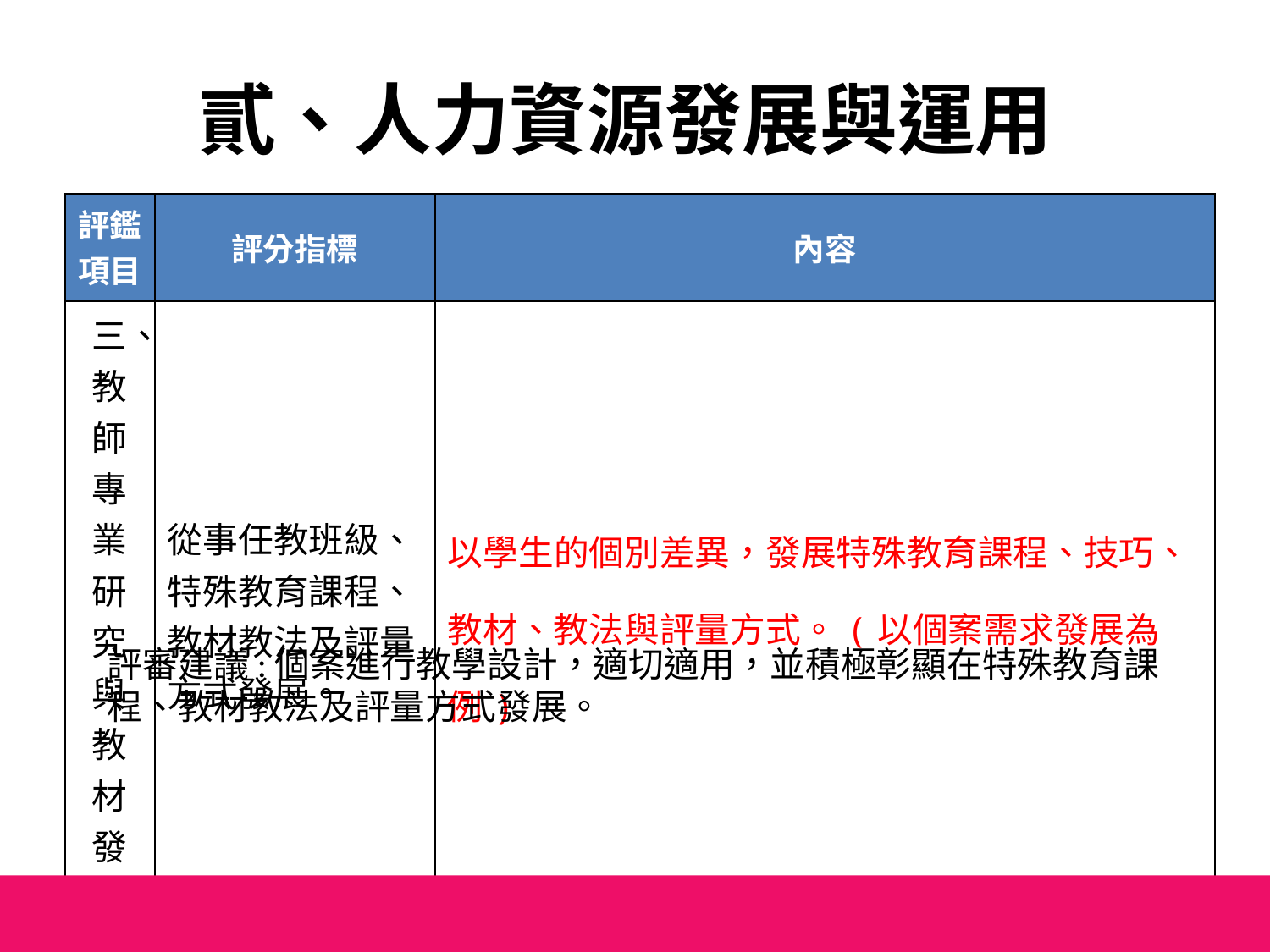

# 貳、人力資源發展與運用
| 評鑑項目 | 評分指標 | 內容 |
| --- | --- | --- |
| 三、教師專業研究與教材發展 | 從事任教班級、特殊教育課程、教材教法及評量方式發展。 | 以學生的個別差異，發展特殊教育課程、技巧、教材、教法與評量方式。(以個案需求發展為例) |
評審建議:個案進行教學設計，適切適用，並積極彰顯在特殊教育課程、教材教法及評量方式發展。